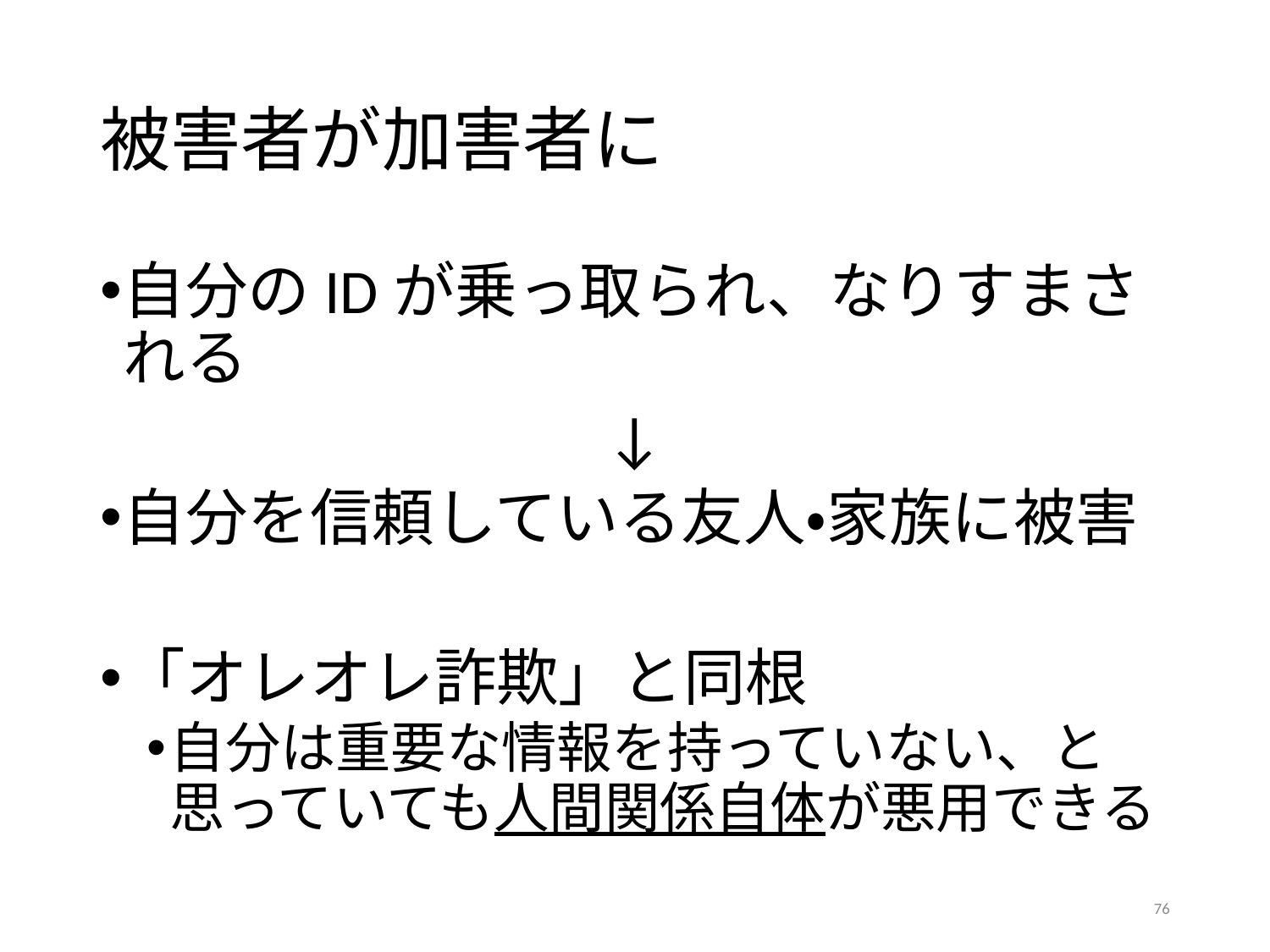

# 被害者が加害者に
自分のIDが乗っ取られ、なりすまされる
↓
自分を信頼している友人・家族に被害

「オレオレ詐欺」と同根
自分は重要な情報を持っていない、と思っていても人間関係自体が悪用できる

76